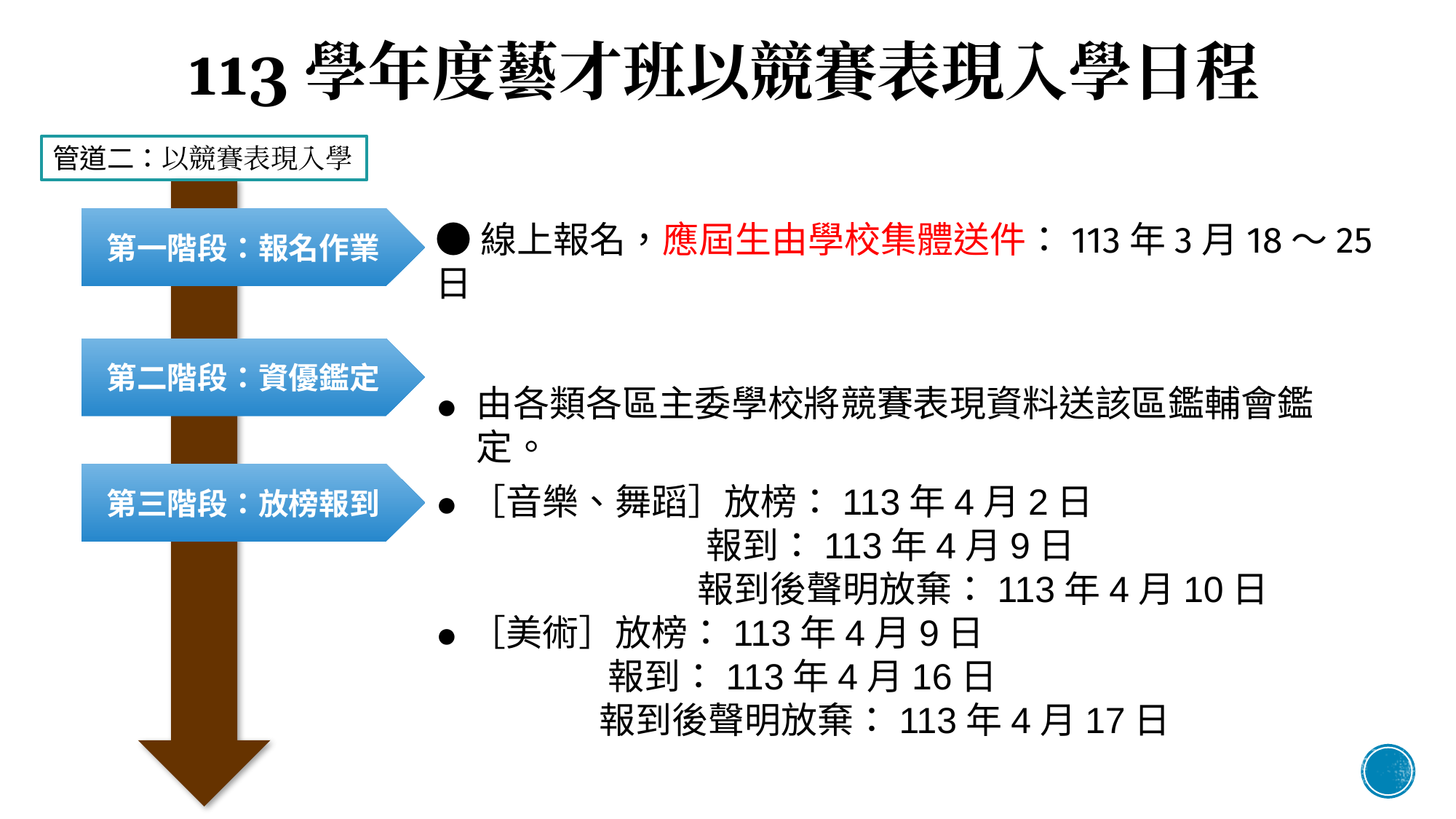

# 113學年度藝才班以競賽表現入學日程
管道二：以競賽表現入學

●線上報名，應屆生由學校集體送件：113年3月18～25日

由各類各區主委學校將競賽表現資料送該區鑑輔會鑑定。

第一階段：報名作業
第二階段：資優鑑定
第三階段：放榜報到
［音樂、舞蹈］放榜：113年4月2日
                                報到：113年4月9日
                                報到後聲明放棄：113年4月10日
［美術］放榜：113年4月9日
                    報到：113年4月16日
                    報到後聲明放棄：113年4月17日